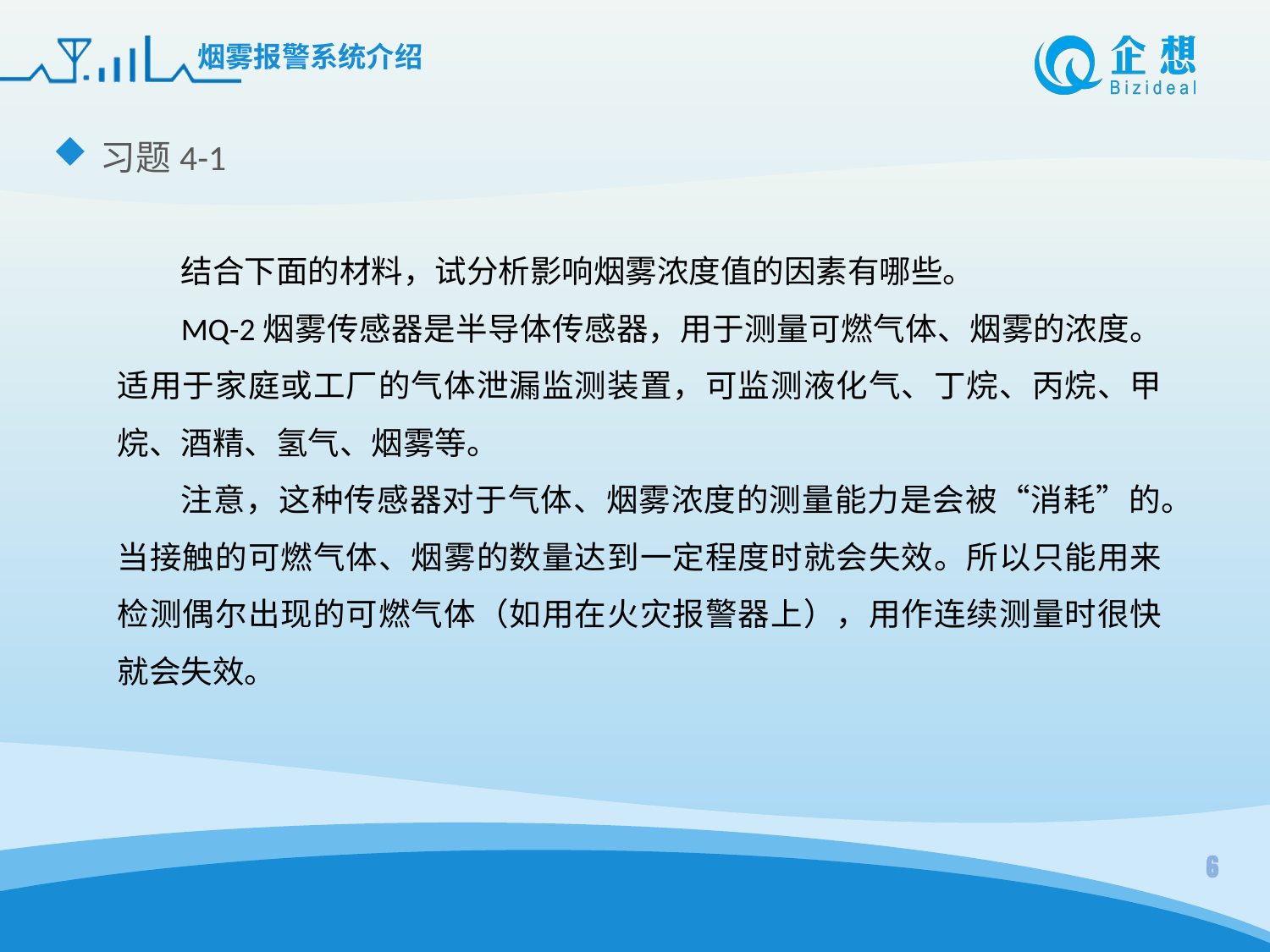

# 烟雾报警系统介绍
习题4-1
结合下面的材料，试分析影响烟雾浓度值的因素有哪些。
MQ-2烟雾传感器是半导体传感器，用于测量可燃气体、烟雾的浓度。适用于家庭或工厂的气体泄漏监测装置，可监测液化气、丁烷、丙烷、甲烷、酒精、氢气、烟雾等。
注意，这种传感器对于气体、烟雾浓度的测量能力是会被“消耗”的。当接触的可燃气体、烟雾的数量达到一定程度时就会失效。所以只能用来检测偶尔出现的可燃气体（如用在火灾报警器上），用作连续测量时很快就会失效。
6